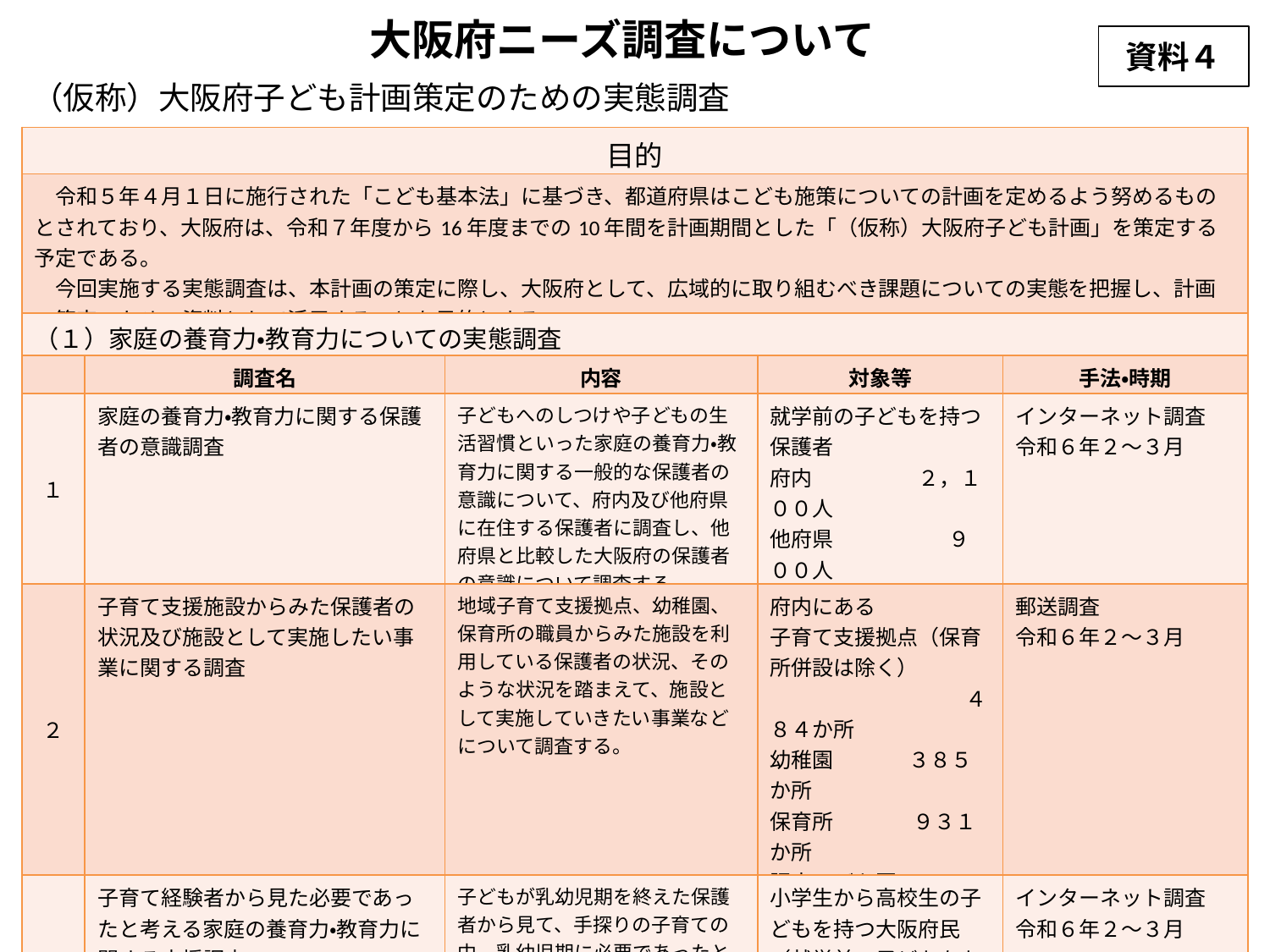

大阪府ニーズ調査について
資料４
（仮称）大阪府子ども計画策定のための実態調査
| 目的 |  |  |  |  |
| --- | --- | --- | --- | --- |
| 令和５年４月１日に施行された「こども基本法」に基づき、都道府県はこども施策についての計画を定めるよう努めるものとされており、大阪府は、令和７年度から16年度までの10年間を計画期間とした「（仮称）大阪府子ども計画」を策定する予定である。 　今回実施する実態調査は、本計画の策定に際し、大阪府として、広域的に取り組むべき課題についての実態を把握し、計画の策定のための資料として活用することを目的とする。 |  |  |  |  |
| （１）家庭の養育力・教育力についての実態調査 |  |  |  |  |
|  | 調査名 | 内容 | 対象等 | 手法・時期 |
| １ | 家庭の養育力・教育力に関する保護者の意識調査 | 子どもへのしつけや子どもの生活習慣といった家庭の養育力・教育力に関する一般的な保護者の意識について、府内及び他府県に在住する保護者に調査し、他府県と比較した大阪府の保護者の意識について調査する。 | 就学前の子どもを持つ保護者 府内　　　　　２，１００人 他府県　　　　　 ９００人 | インターネット調査 令和６年２～３月 |
| ２ | 子育て支援施設からみた保護者の状況及び施設として実施したい事業に関する調査 | 地域子育て支援拠点、幼稚園、保育所の職員からみた施設を利用している保護者の状況、そのような状況を踏まえて、施設として実施していきたい事業などについて調査する。 | 府内にある 子育て支援拠点（保育所併設は除く）　　　 　　　　　　　　　 ４８４か所 幼稚園　　 ３８５か所 保育所 　　 ９３１か所 認定こども園　８５６か所 | 郵送調査 令和６年２～３月 |
| ３ | 子育て経験者から見た必要であったと考える家庭の養育力・教育力に関する支援調査 | 子どもが乳幼児期を終えた保護者から見て、手探りの子育ての中、乳幼児期に必要であったと考える家庭の養育力・教育力への支援について調査する。また、乳幼児期と小学校低学年の時期との間での子育て支援の違いなどについて調査する。 | 小学生から高校生の子どもを持つ大阪府民（就学前の子どもをもつ方を除く） 府内　 　１，２００人 | インターネット調査 令和６年２～３月 |